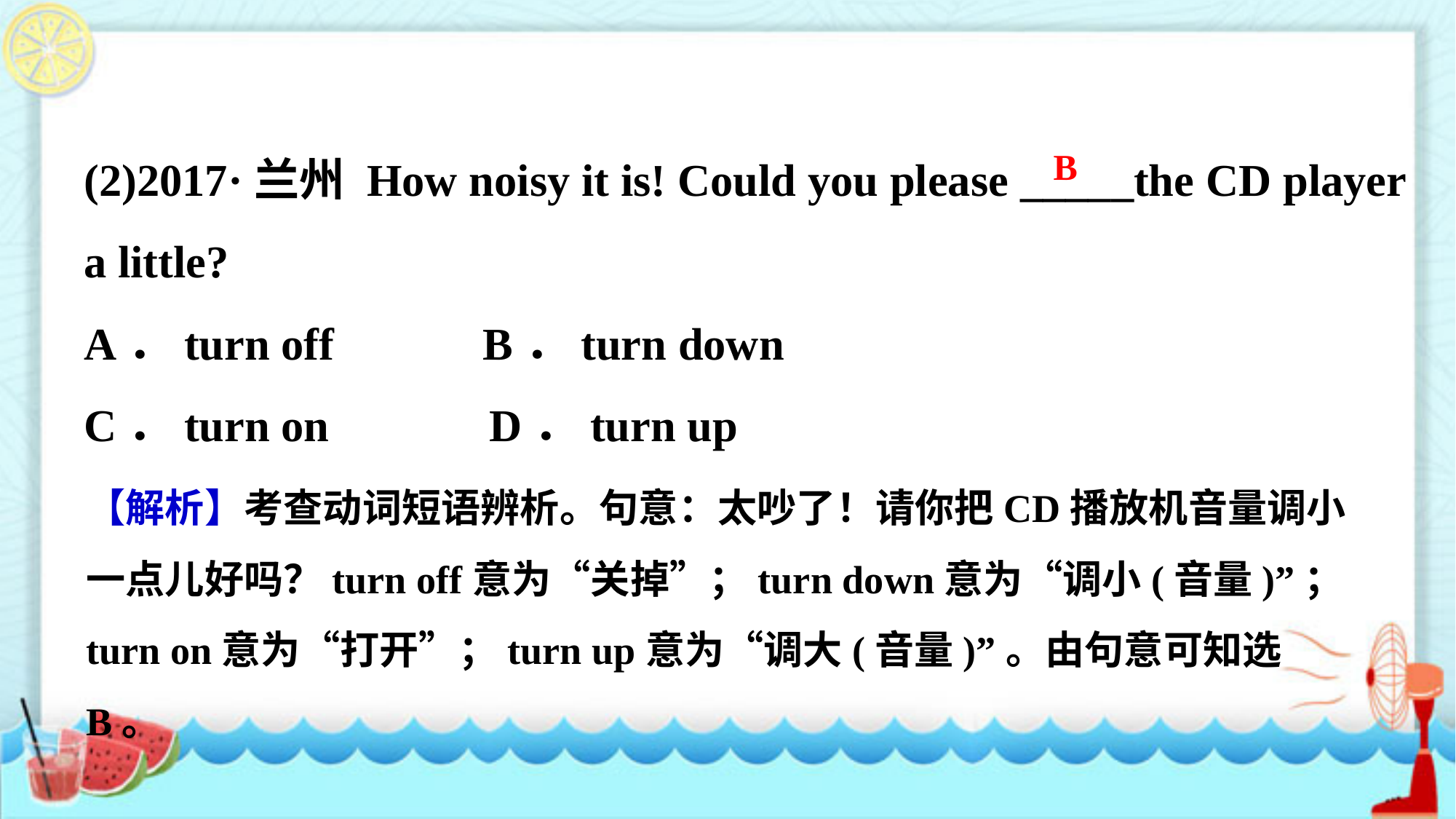

(2)2017·兰州 How noisy it is! Could you please _____the CD player a little?
A．turn off             B．turn down
C．turn on              D．turn up
B
【解析】考查动词短语辨析。句意：太吵了！请你把CD播放机音量调小一点儿好吗？turn off意为“关掉”；turn down意为“调小(音量)”；turn on意为“打开”；turn up意为“调大(音量)”。由句意可知选B。